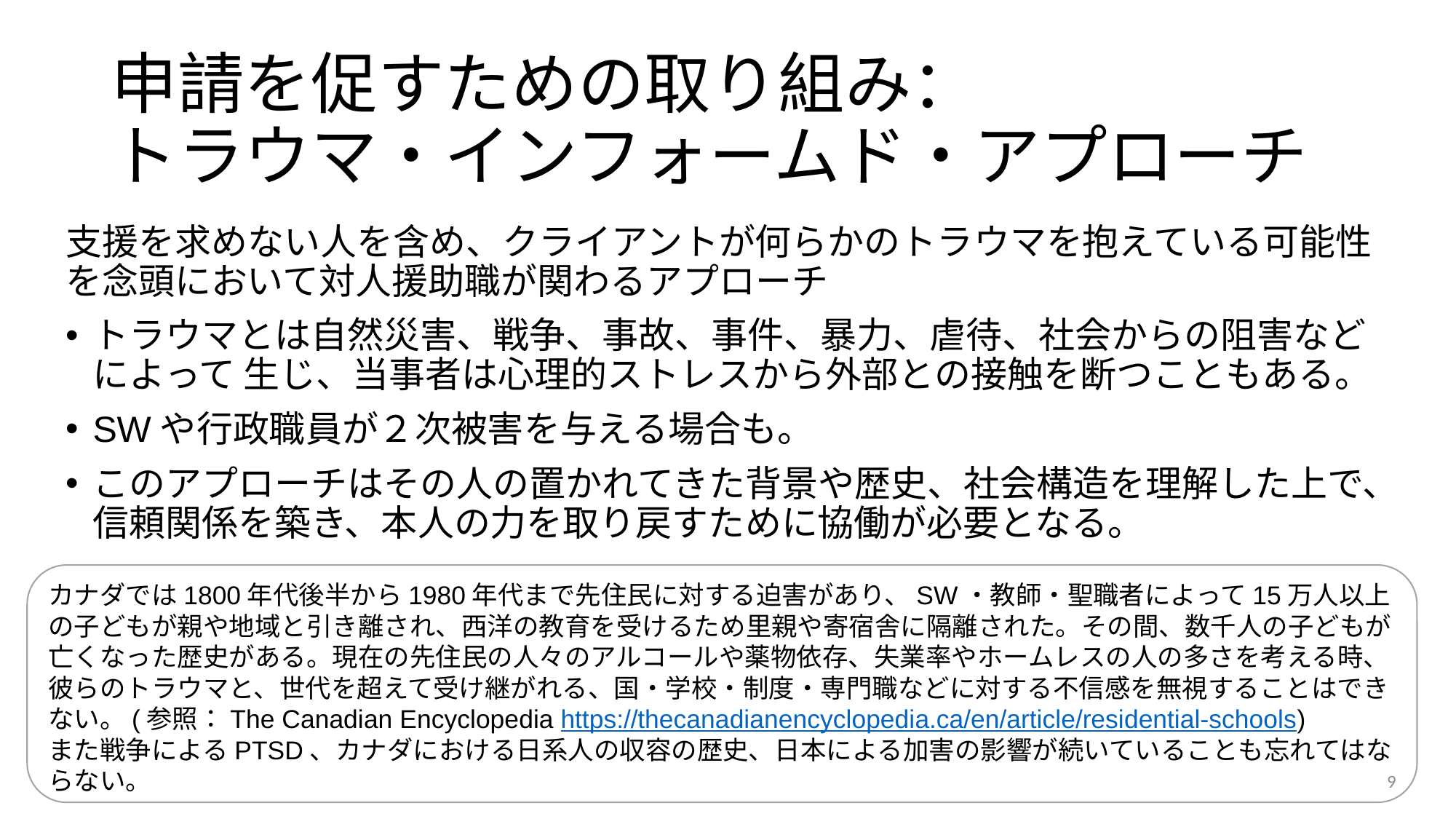

# 申請を促すための取り組み： トラウマ・インフォームド・アプローチ
支援を求めない人を含め、クライアントが何らかのトラウマを抱えている可能性を念頭において対人援助職が関わるアプローチ
トラウマとは自然災害、戦争、事故、事件、暴力、虐待、社会からの阻害などによって 生じ、当事者は心理的ストレスから外部との接触を断つこともある。
SWや行政職員が２次被害を与える場合も。
このアプローチはその人の置かれてきた背景や歴史、社会構造を理解した上で、信頼関係を築き、本人の力を取り戻すために協働が必要となる。

カナダでは1800年代後半から1980年代まで先住民に対する迫害があり、SW・教師・聖職者によって15万人以上の子どもが親や地域と引き離され、西洋の教育を受けるため里親や寄宿舎に隔離された。その間、数千人の子どもが亡くなった歴史がある。現在の先住民の人々のアルコールや薬物依存、失業率やホームレスの人の多さを考える時、彼らのトラウマと、世代を超えて受け継がれる、国・学校・制度・専門職などに対する不信感を無視することはできない。(参照：The Canadian Encyclopedia https://thecanadianencyclopedia.ca/en/article/residential-schools)
また戦争によるPTSD、カナダにおける日系人の収容の歴史、日本による加害の影響が続いていることも忘れてはならない。
9